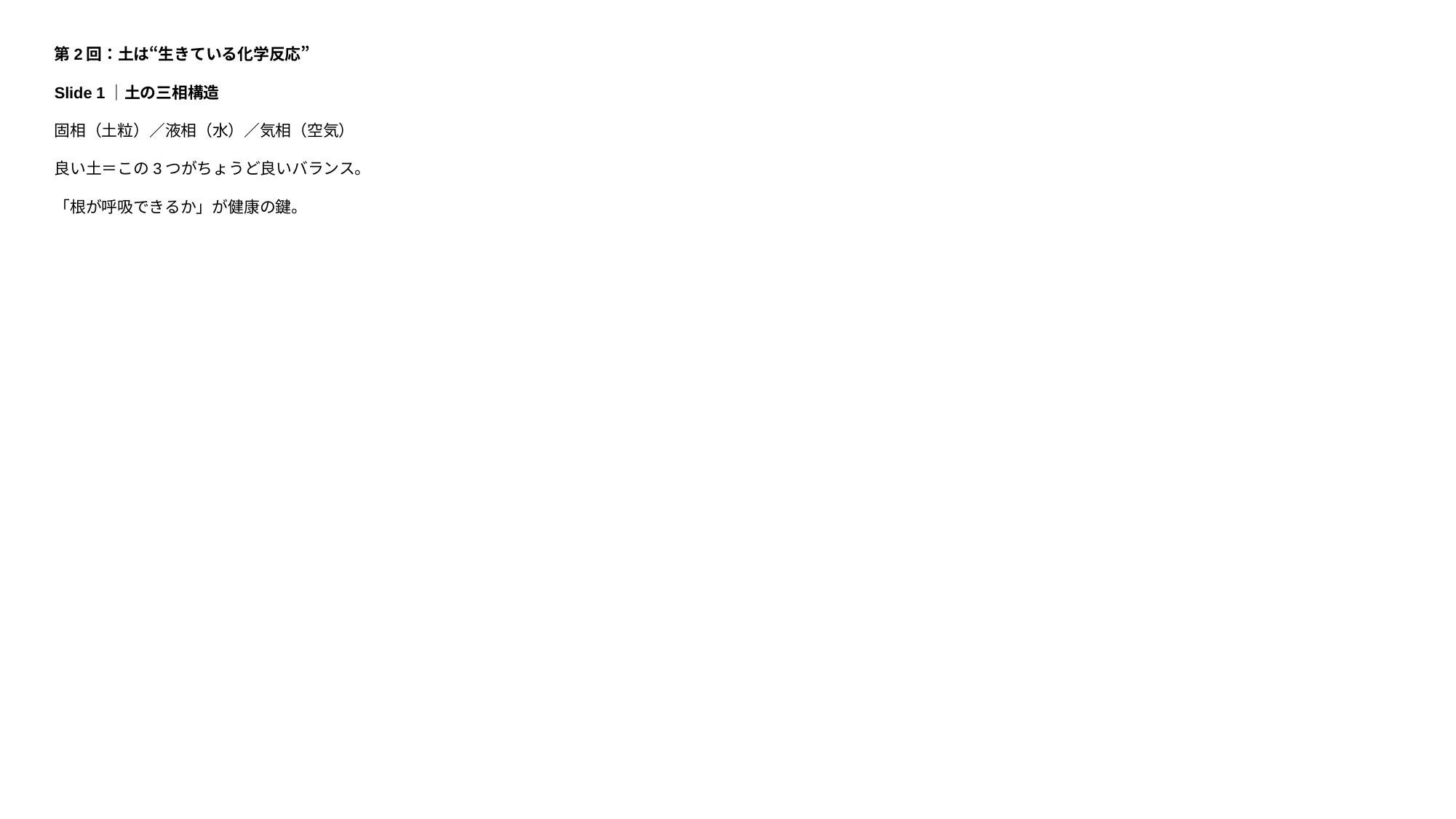

第2回：土は“生きている化学反応”

Slide 1｜土の三相構造

固相（土粒）／液相（水）／気相（空気）

良い土＝この3つがちょうど良いバランス。

「根が呼吸できるか」が健康の鍵。